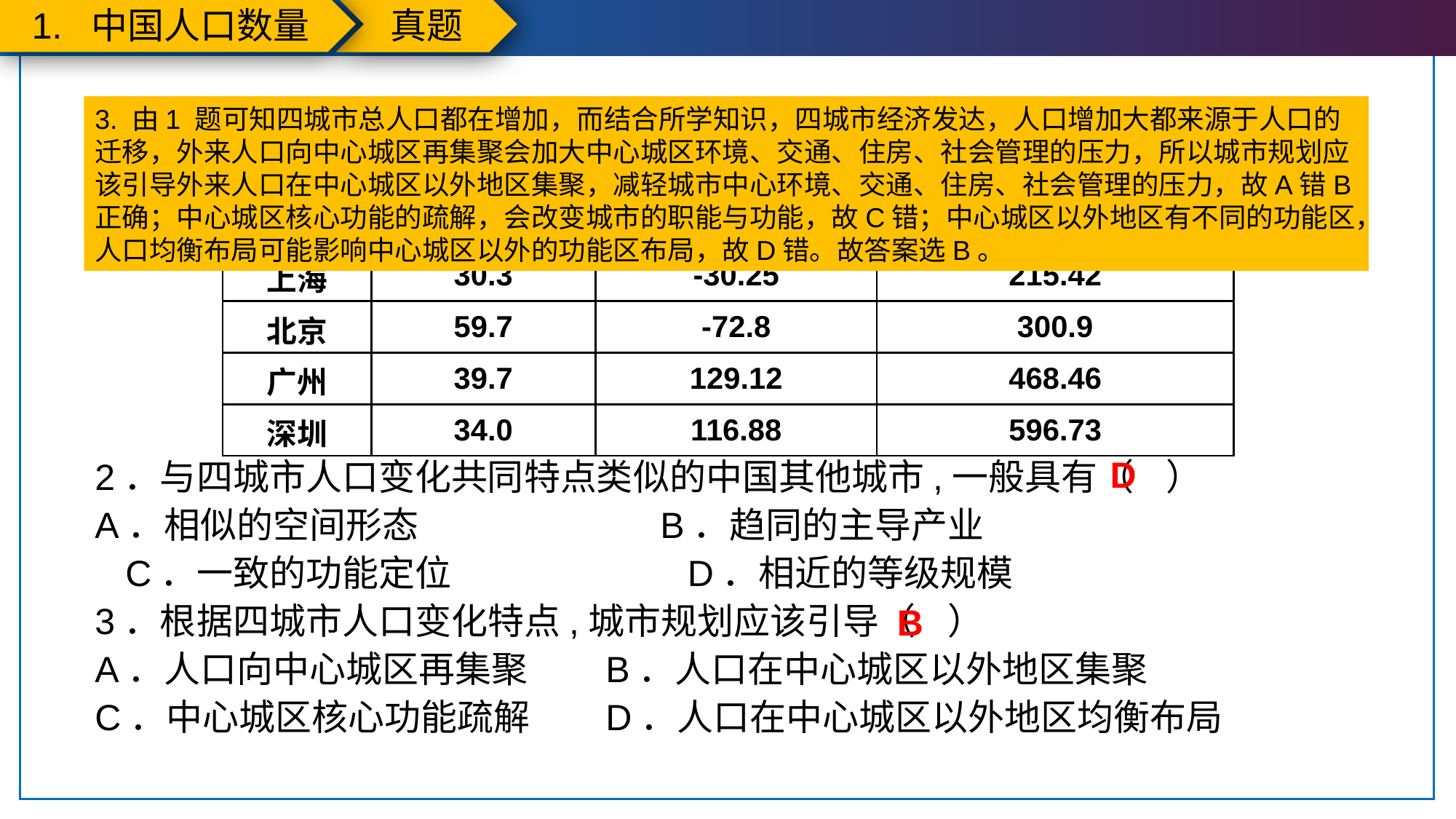

1.  中国人口数量
真题
2. 题目中四城市是我国最发达的四个城市，城市等级高，总人口增加，部分中心城区人口减少，中心城区人口比重呈下降趋势，与四城市人口变化共同特点类似的中国其他城市，比如经济发达的省会城市，一般具有相近的等级规模，D正确；城市的空间形态、主导产业、功能定位均受城市的自然或社会经济条件影响，各不相同，不一定相似，ABC错误。故选D。
3. 由1 题可知四城市总人口都在增加，而结合所学知识，四城市经济发达，人口增加大都来源于人口的迁移，外来人口向中心城区再集聚会加大中心城区环境、交通、住房、社会管理的压力，所以城市规划应该引导外来人口在中心城区以外地区集聚，减轻城市中心环境、交通、住房、社会管理的压力，故A错B正确；中心城区核心功能的疏解，会改变城市的职能与功能，故C错；中心城区以外地区有不同的功能区，人口均衡布局可能影响中心城区以外的功能区布局，故D错。故答案选B。
| 城市 | 2010年中心城区人口比重/% | 2010-2020年中心城区人口变化/万人 | 2010-2020年中心城区以外地区人口变化/万人 |
| --- | --- | --- | --- |
| 上海 | 30.3 | -30.25 | 215.42 |
| 北京 | 59.7 | -72.8 | 300.9 |
| 广州 | 39.7 | 129.12 | 468.46 |
| 深圳 | 34.0 | 116.88 | 596.73 |
2．与四城市人口变化共同特点类似的中国其他城市,一般具有（    ）
A．相似的空间形态	                            B．趋同的主导产业
   C．一致的功能定位	                  D．相近的等级规模
3．根据四城市人口变化特点,城市规划应该引导（    ）
A．人口向中心城区再集聚	        B．人口在中心城区以外地区集聚
C．中心城区核心功能疏解	        D．人口在中心城区以外地区均衡布局

D
B